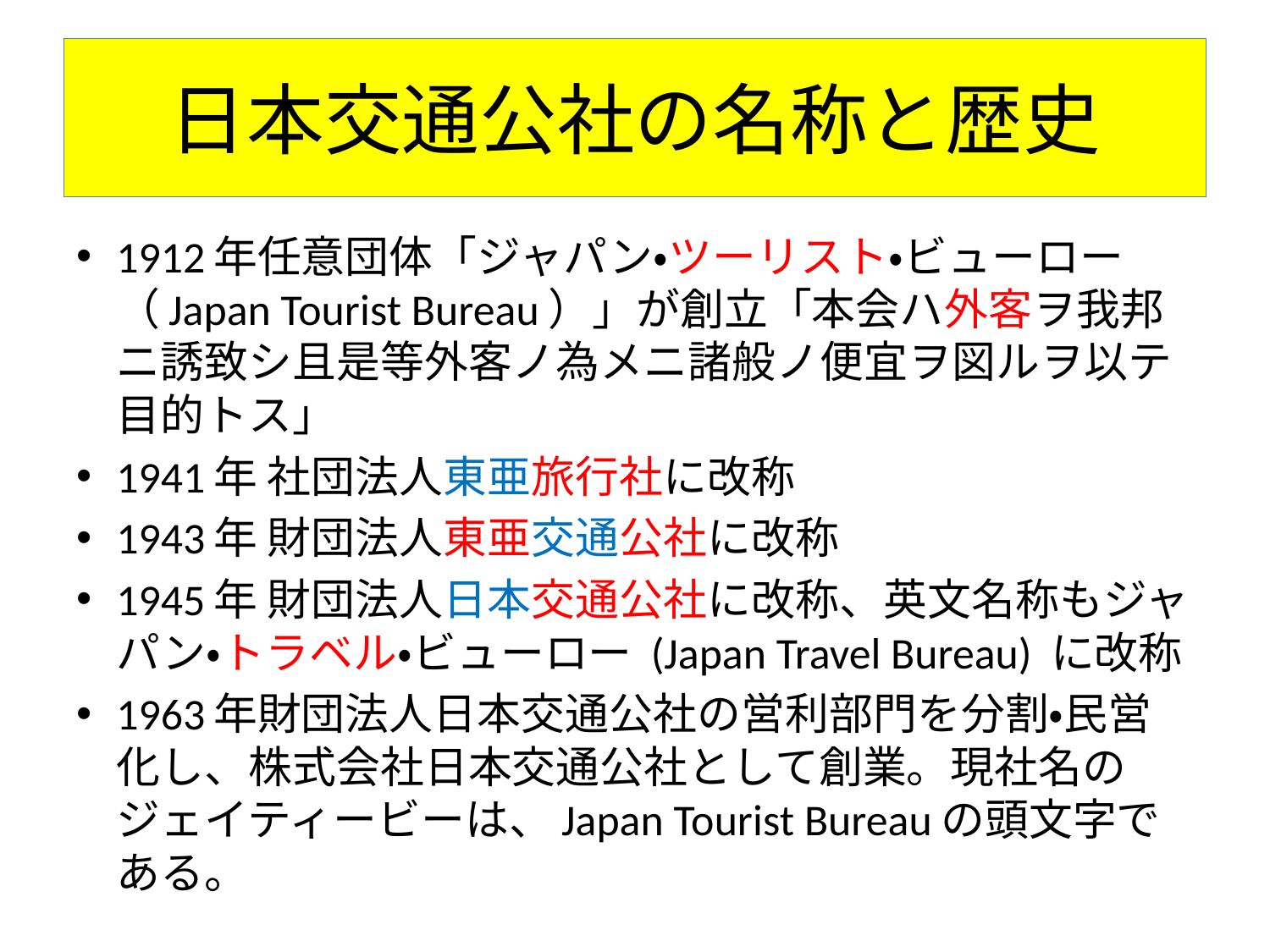

# 日本交通公社の名称と歴史
1912年任意団体「ジャパン・ツーリスト・ビューロー（Japan Tourist Bureau）」が創立「本会ハ外客ヲ我邦ニ誘致シ且是等外客ノ為メニ諸般ノ便宜ヲ図ルヲ以テ目的トス」
1941年 社団法人東亜旅行社に改称
1943年 財団法人東亜交通公社に改称
1945年 財団法人日本交通公社に改称、英文名称もジャパン・トラベル・ビューロー (Japan Travel Bureau) に改称
1963年財団法人日本交通公社の営利部門を分割・民営化し、株式会社日本交通公社として創業。現社名のジェイティービーは、Japan Tourist Bureauの頭文字である。